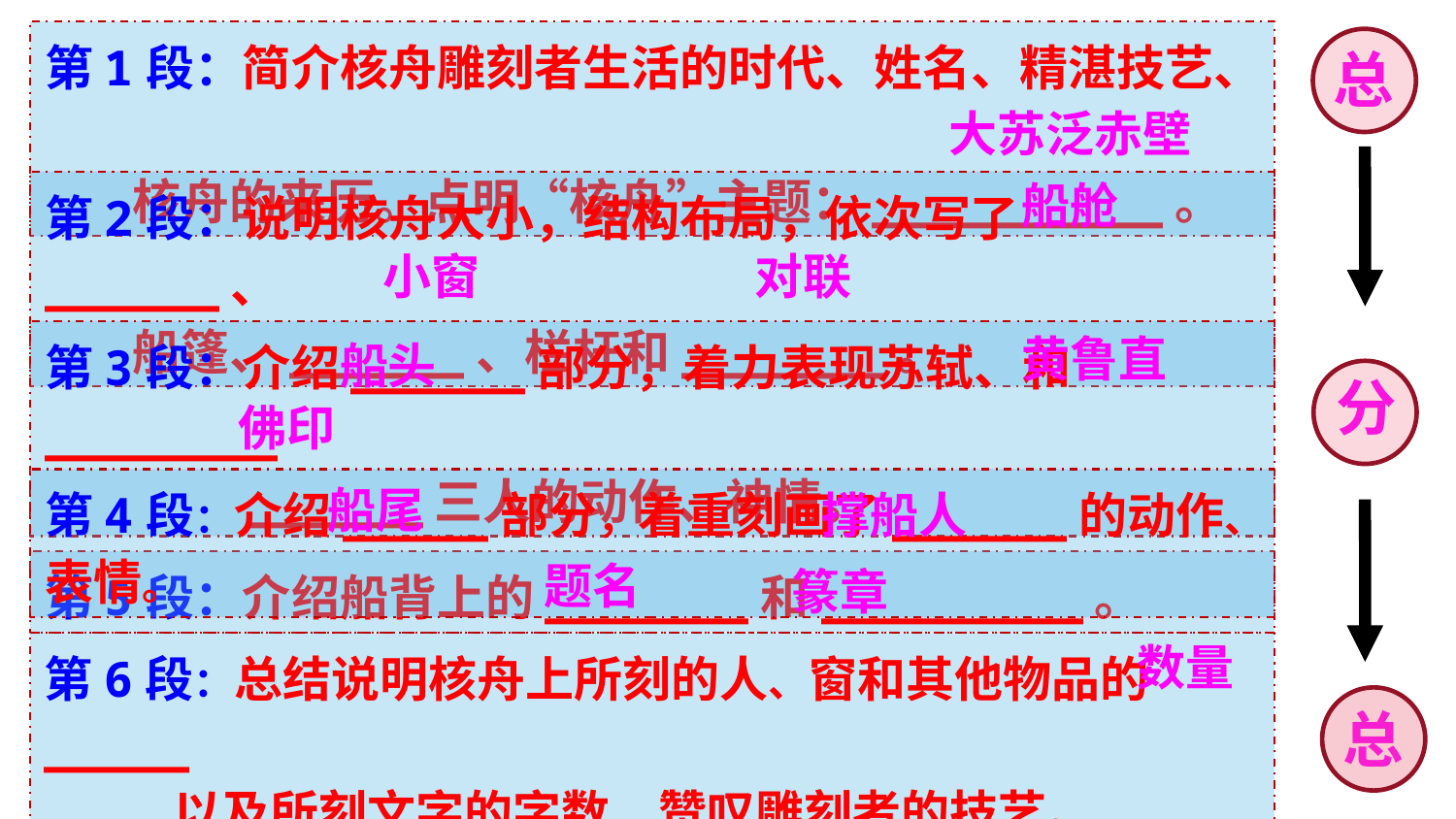

第1段：简介核舟雕刻者生活的时代、姓名、精湛技艺、
       核舟的来历。点明“核舟”主题：__________。
总

大苏泛赤壁

船舱
第2段：说明核舟大小，结构布局，依次写了______、
       船篷、______、栏杆和_______。
对联
小窗
黄鲁直
船头
第3段：介绍______部分，着力表现苏轼、和________
       ______三人的动作、神情。
分

佛印
船尾
第4段：介绍_____部分，着重刻画了______的动作、表情。
撑船人

题名
篆章
第5段：介绍船背上的_______和_________。
数量
第6段：总结说明核舟上所刻的人、窗和其他物品的_____
       ，以及所刻文字的字数，赞叹雕刻者的技艺。

总